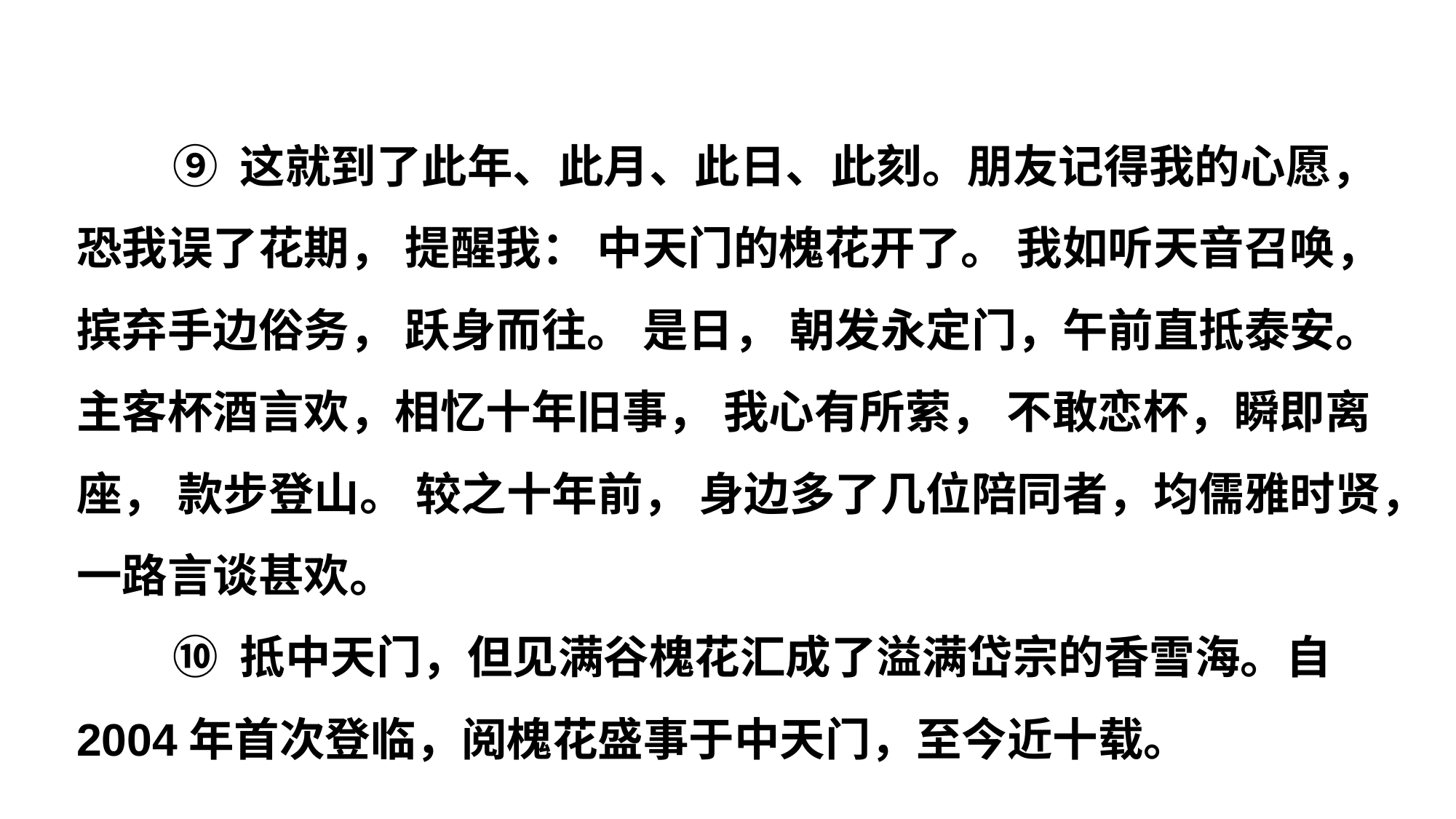

⑨ 这就到了此年、此月、此日、此刻。朋友记得我的心愿， 恐我误了花期， 提醒我： 中天门的槐花开了。 我如听天音召唤， 摈弃手边俗务， 跃身而往。 是日， 朝发永定门，午前直抵泰安。主客杯酒言欢，相忆十年旧事， 我心有所萦， 不敢恋杯，瞬即离座， 款步登山。 较之十年前， 身边多了几位陪同者，均儒雅时贤，一路言谈甚欢。
⑩ 抵中天门，但见满谷槐花汇成了溢满岱宗的香雪海。自2004年首次登临，阅槐花盛事于中天门，至今近十载。